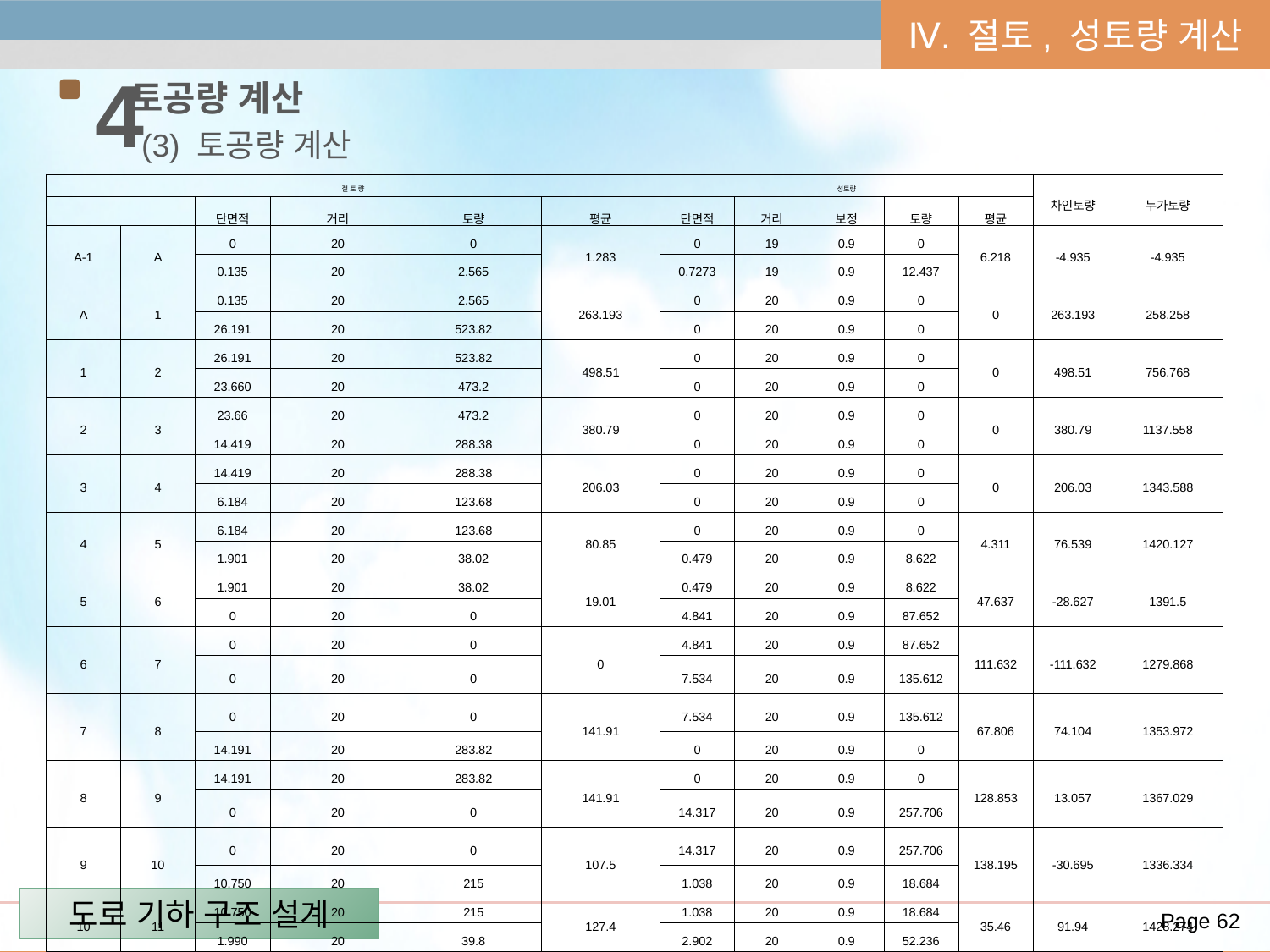

Ⅳ. 절토, 성토량 계산
4
토공량 계산

(3) 토공량 계산
| 절 토 량 |  |  |  |  |  | 성토량 |  |  |  |  | 차인토량 | 누가토량 |
| --- | --- | --- | --- | --- | --- | --- | --- | --- | --- | --- | --- | --- |
|  |  | 단면적 | 거리 | 토량 | 평균 | 단면적 | 거리 | 보정 | 토량 | 평균 |  |  |
| A-1 | A | 0 | 20 | 0 | 1.283 | 0 | 19 | 0.9 | 0 | 6.218 | -4.935 | -4.935 |
|  |  | 0.135 | 20 | 2.565 |  | 0.7273 | 19 | 0.9 | 12.437 |  |  |  |
| A | 1 | 0.135 | 20 | 2.565 | 263.193 | 0 | 20 | 0.9 | 0 | 0 | 263.193 | 258.258 |
|  |  | 26.191 | 20 | 523.82 |  | 0 | 20 | 0.9 | 0 |  |  |  |
| 1 | 2 | 26.191 | 20 | 523.82 | 498.51 | 0 | 20 | 0.9 | 0 | 0 | 498.51 | 756.768 |
|  |  | 23.660 | 20 | 473.2 |  | 0 | 20 | 0.9 | 0 |  |  |  |
| 2 | 3 | 23.66 | 20 | 473.2 | 380.79 | 0 | 20 | 0.9 | 0 | 0 | 380.79 | 1137.558 |
|  |  | 14.419 | 20 | 288.38 |  | 0 | 20 | 0.9 | 0 |  |  |  |
| 3 | 4 | 14.419 | 20 | 288.38 | 206.03 | 0 | 20 | 0.9 | 0 | 0 | 206.03 | 1343.588 |
|  |  | 6.184 | 20 | 123.68 |  | 0 | 20 | 0.9 | 0 |  |  |  |
| 4 | 5 | 6.184 | 20 | 123.68 | 80.85 | 0 | 20 | 0.9 | 0 | 4.311 | 76.539 | 1420.127 |
|  |  | 1.901 | 20 | 38.02 |  | 0.479 | 20 | 0.9 | 8.622 |  |  |  |
| 5 | 6 | 1.901 | 20 | 38.02 | 19.01 | 0.479 | 20 | 0.9 | 8.622 | 47.637 | -28.627 | 1391.5 |
|  |  | 0 | 20 | 0 |  | 4.841 | 20 | 0.9 | 87.652 |  |  |  |
| 6 | 7 | 0 | 20 | 0 | 0 | 4.841 | 20 | 0.9 | 87.652 | 111.632 | -111.632 | 1279.868 |
|  |  | 0 | 20 | 0 |  | 7.534 | 20 | 0.9 | 135.612 |  |  |  |
| 7 | 8 | 0 | 20 | 0 | 141.91 | 7.534 | 20 | 0.9 | 135.612 | 67.806 | 74.104 | 1353.972 |
|  |  | 14.191 | 20 | 283.82 |  | 0 | 20 | 0.9 | 0 |  |  |  |
| 8 | 9 | 14.191 | 20 | 283.82 | 141.91 | 0 | 20 | 0.9 | 0 | 128.853 | 13.057 | 1367.029 |
|  |  | 0 | 20 | 0 |  | 14.317 | 20 | 0.9 | 257.706 |  |  |  |
| 9 | 10 | 0 | 20 | 0 | 107.5 | 14.317 | 20 | 0.9 | 257.706 | 138.195 | -30.695 | 1336.334 |
|  |  | 10.750 | 20 | 215 |  | 1.038 | 20 | 0.9 | 18.684 |  |  |  |
| 10 | 11 | 10.750 | 20 | 215 | 127.4 | 1.038 | 20 | 0.9 | 18.684 | 35.46 | 91.94 | 1428.274 |
|  |  | 1.990 | 20 | 39.8 |  | 2.902 | 20 | 0.9 | 52.236 |  |  |  |
|  |  |  |  |  | 1,968.386 |  |  |  |  | 540.112 |  |  |
도로 기하 구조 설계
Page 62